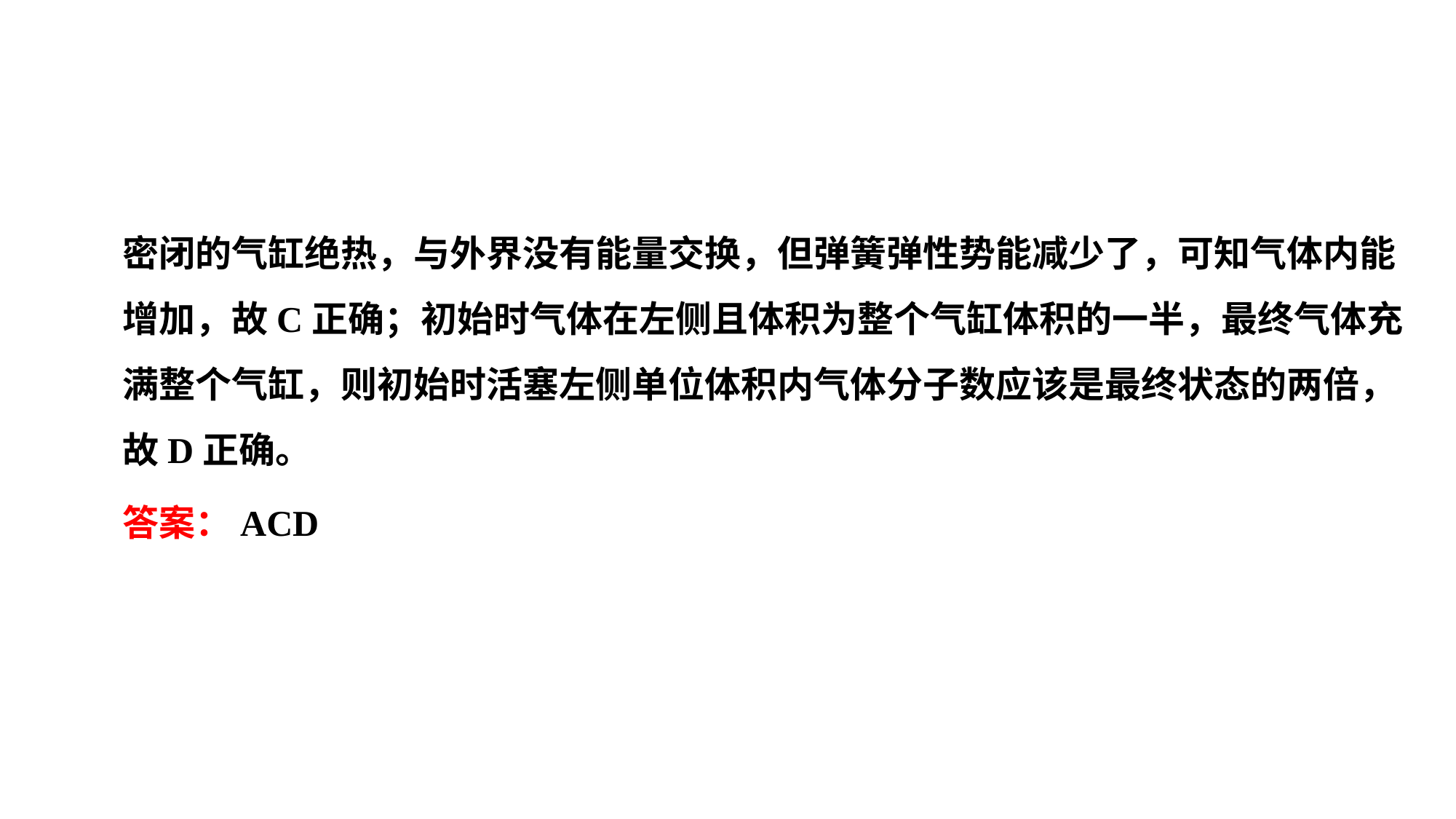

密闭的气缸绝热，与外界没有能量交换，但弹簧弹性势能减少了，可知气体内能增加，故C正确；初始时气体在左侧且体积为整个气缸体积的一半，最终气体充满整个气缸，则初始时活塞左侧单位体积内气体分子数应该是最终状态的两倍，故D正确。
答案：ACD